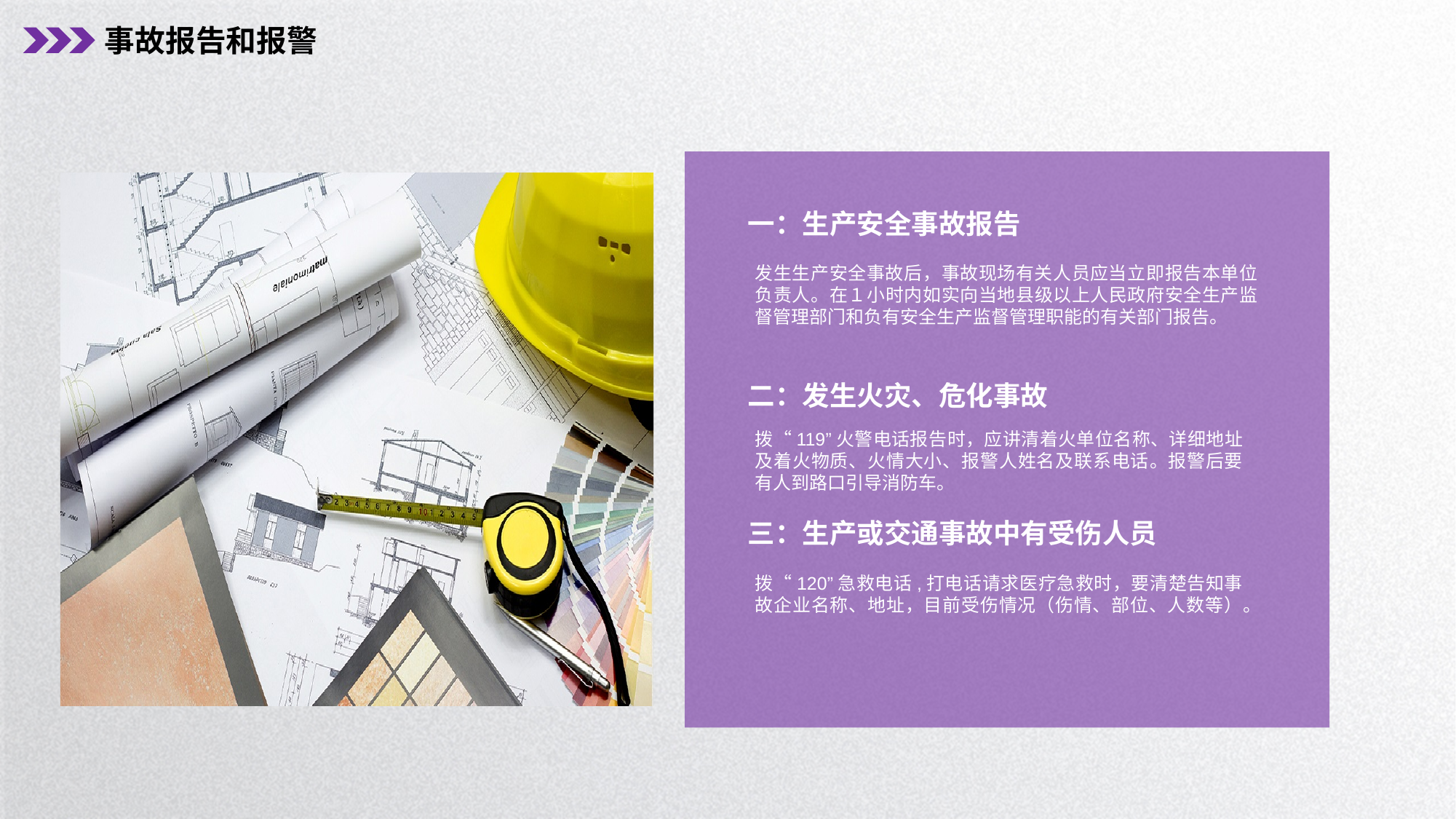

事故报告和报警

一：生产安全事故报告
发生生产安全事故后，事故现场有关人员应当立即报告本单位负责人。在１小时内如实向当地县级以上人民政府安全生产监督管理部门和负有安全生产监督管理职能的有关部门报告。
二：发生火灾、危化事故
拨“119”火警电话报告时，应讲清着火单位名称、详细地址及着火物质、火情大小、报警人姓名及联系电话。报警后要有人到路口引导消防车。
三：生产或交通事故中有受伤人员
拨“120”急救电话,打电话请求医疗急救时，要清楚告知事故企业名称、地址，目前受伤情况（伤情、部位、人数等）。